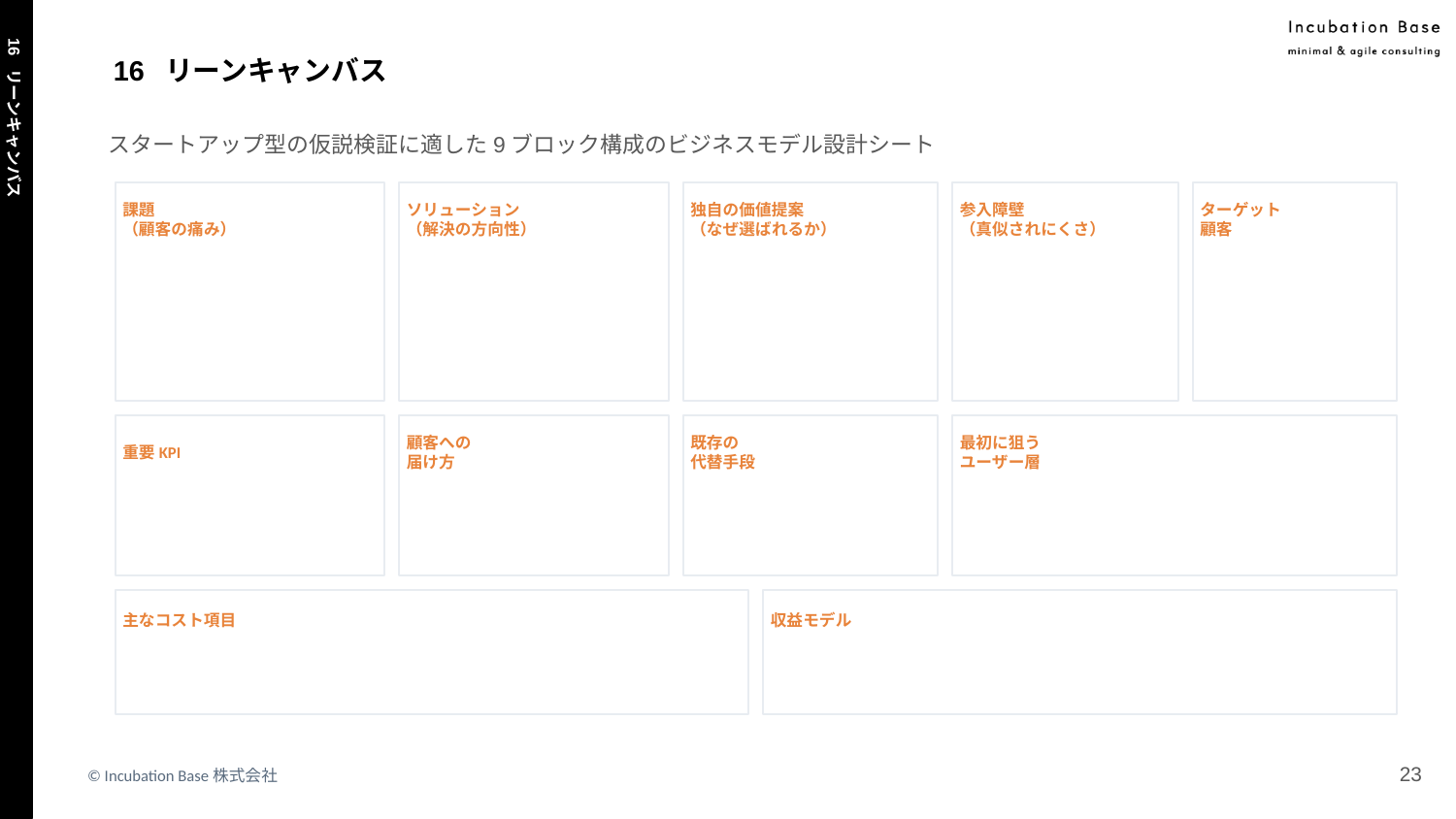

# 16  リーンキャンバス
スタートアップ型の仮説検証に適した9ブロック構成のビジネスモデル設計シート

課題
（顧客の痛み）
ソリューション
（解決の方向性）
独自の価値提案
（なぜ選ばれるか）
参入障壁
（真似されにくさ）
ターゲット
顧客
16  リーンキャンバス

重要KPI
顧客への
届け方
既存の
代替手段
最初に狙う
ユーザー層

主なコスト項目
収益モデル
23
© Incubation Base株式会社